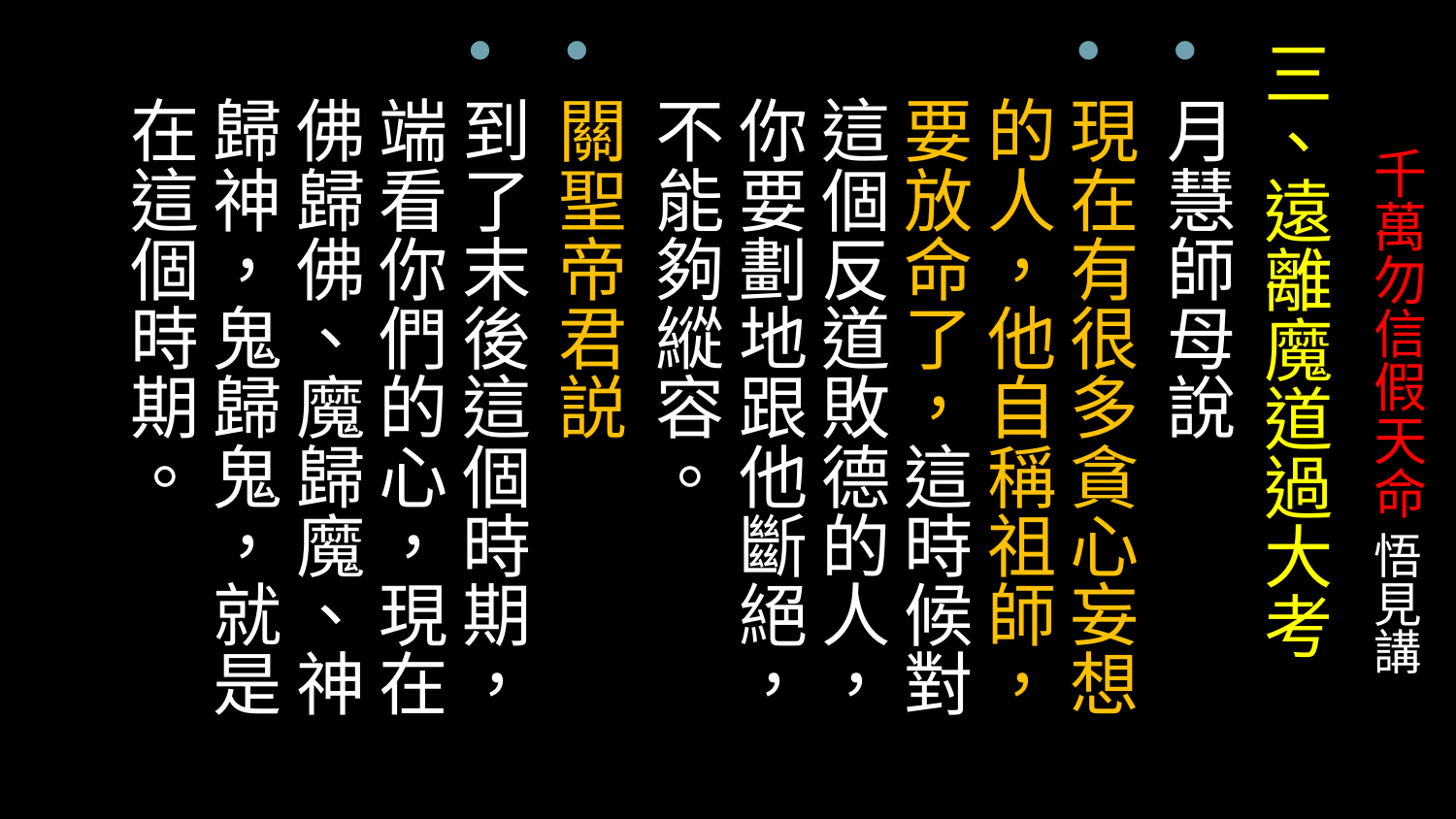

三、遠離魔道過大考
月慧師母說
現在有很多貪心妄想的人，他自稱祖師，要放命了，這時候對這個反道敗德的人，你要劃地跟他斷絕，不能夠縱容。
關聖帝君説
到了末後這個時期，端看你們的心，現在佛歸佛、魔歸魔、神歸神，鬼歸鬼，就是在這個時期。

# 千萬勿信假天命 悟見講